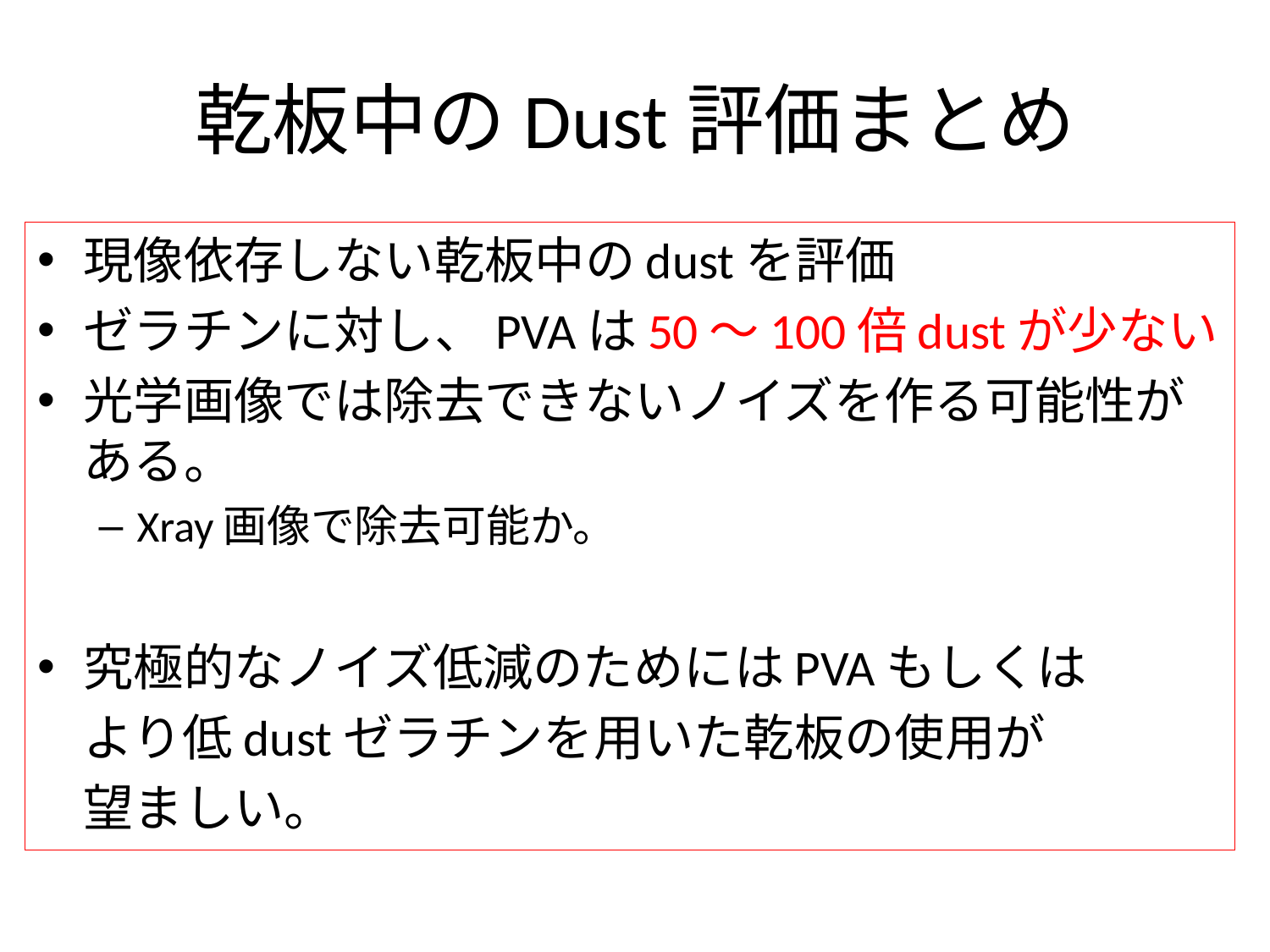

# 乾板中のDust評価まとめ
現像依存しない乾板中のdustを評価
ゼラチンに対し、PVAは50～100倍dustが少ない
光学画像では除去できないノイズを作る可能性がある。
Xray画像で除去可能か。

究極的なノイズ低減のためにはPVAもしくは
	より低dustゼラチンを用いた乾板の使用が
	望ましい。